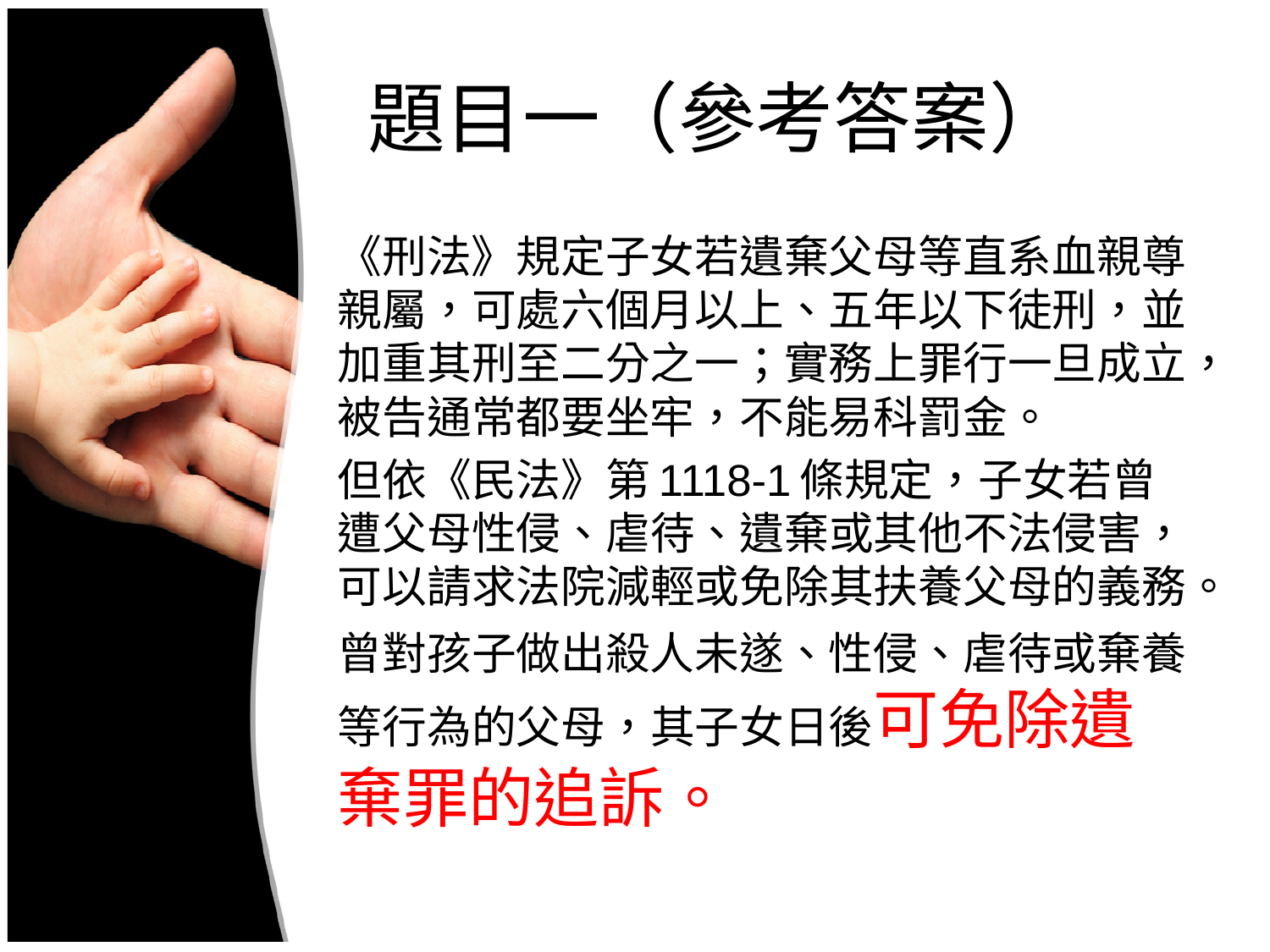

# 題目一（參考答案）
《刑法》規定子女若遺棄父母等直系血親尊親屬，可處六個月以上、五年以下徒刑，並加重其刑至二分之一；實務上罪行一旦成立，被告通常都要坐牢，不能易科罰金。
但依《民法》第1118-1條規定，子女若曾遭父母性侵、虐待、遺棄或其他不法侵害，可以請求法院減輕或免除其扶養父母的義務。
曾對孩子做出殺人未遂、性侵、虐待或棄養等行為的父母，其子女日後可免除遺棄罪的追訴。